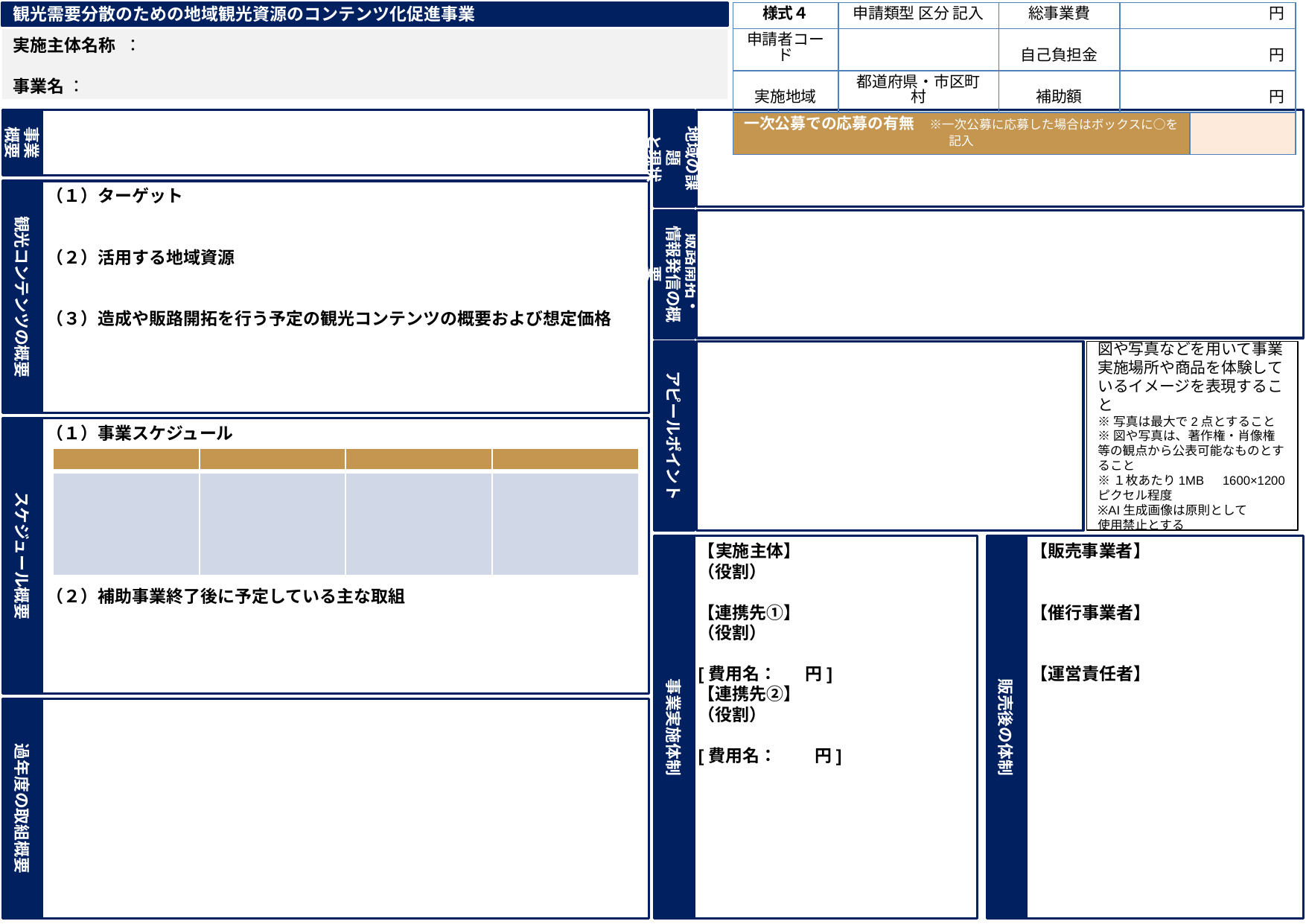

お願い：記入例であるスライド２を参考にこちらの作成をお願いいたします。
　　　　　 なお、このコメント枠並びにスライド２を削除した上で、ご提出をお願いいたします。
観光需要分散のための地域観光資源のコンテンツ化促進事業
| 様式４ | 申請類型 区分 記入 | 総事業費 | 円 |  |
| --- | --- | --- | --- | --- |
| 申請者コード |  | 自己負担金 | 円 |  |
| 実施地域 | 都道府県・市区町村 | 補助額 | 円 |  |
| 一次公募での応募の有無　※一次公募に応募した場合はボックスに○を記入 |  |  |  |  |
実施主体名称	：
事業名 ：

事業
概要

地域の課題
と現状
観光コンテンツの概要
（１）ターゲット

（２）活用する地域資源

（３）造成や販路開拓を行う予定の観光コンテンツの概要および想定価格

販路開拓・
情報発信の概要

アピールポイント

図や写真などを用いて事業実施場所や商品を体験しているイメージを表現すること
※写真は最大で2点とすること
※図や写真は、著作権・肖像権等の観点から公表可能なものとすること
※１枚あたり1MB　1600×1200ピクセル程度
※AI生成画像は原則として
使用禁止とする
スケジュール概要
（１）事業スケジュール

（２）補助事業終了後に予定している主な取組
|  |  |  |  |
| --- | --- | --- | --- |
|  |  |  |  |
事業実施体制
【実施主体】
（役割）

【連携先①】
（役割）

[費用名：　   円]
【連携先②】
（役割）

[費用名：　　 円]

販売後の体制
【販売事業者】

【催行事業者】

【運営責任者】

過年度の取組概要
過年度の取組概要